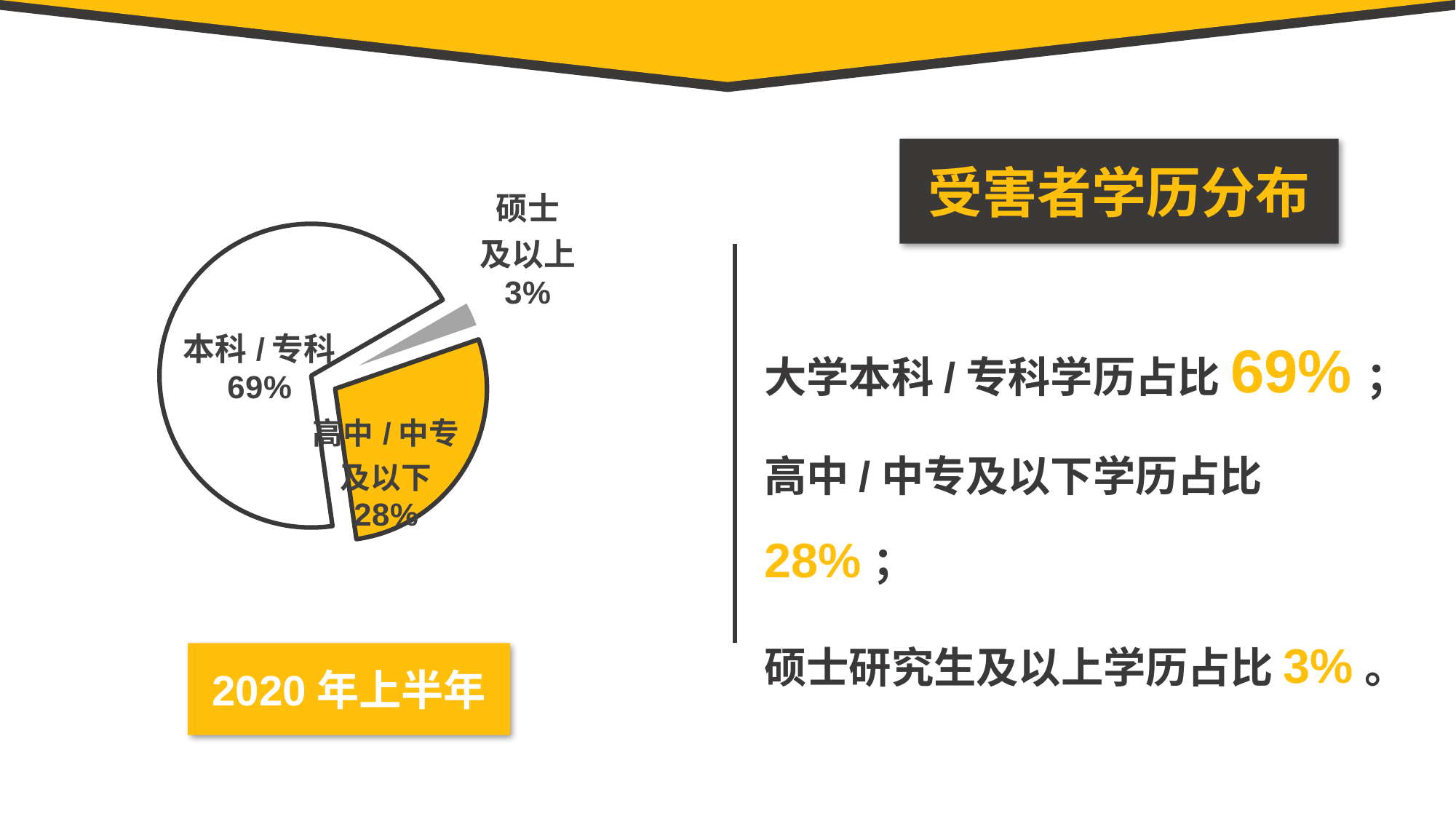

受害者学历分布

### Chart

| Category | 受害者 |
|---|---|
| 高中/中专及以下 | 166.0 |
| 本科/专科 | 408.0 |
| 硕士及以上 | 18.0 |
大学本科/专科学历占比69%；
高中/中专及以下学历占比28%；
硕士研究生及以上学历占比3%。
2020年上半年